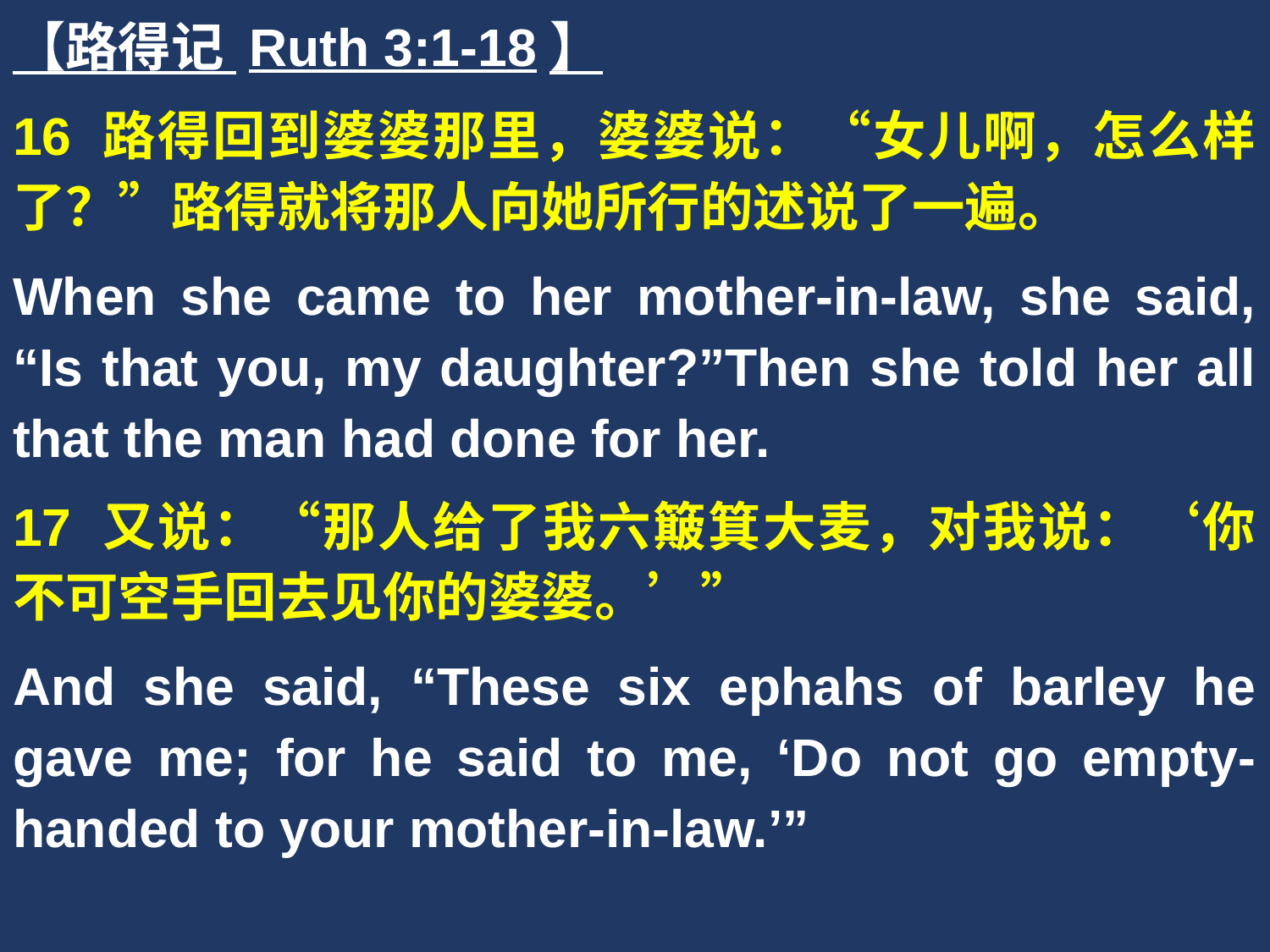

【路得记 Ruth 3:1-18】
16 路得回到婆婆那里，婆婆说：“女儿啊，怎么样了？”路得就将那人向她所行的述说了一遍。
When she came to her mother-in-law, she said, “Is that you, my daughter?”Then she told her all that the man had done for her.
17 又说：“那人给了我六簸箕大麦，对我说：‘你不可空手回去见你的婆婆。’”
And she said, “These six ephahs of barley he gave me; for he said to me, ‘Do not go empty-handed to your mother-in-law.’”